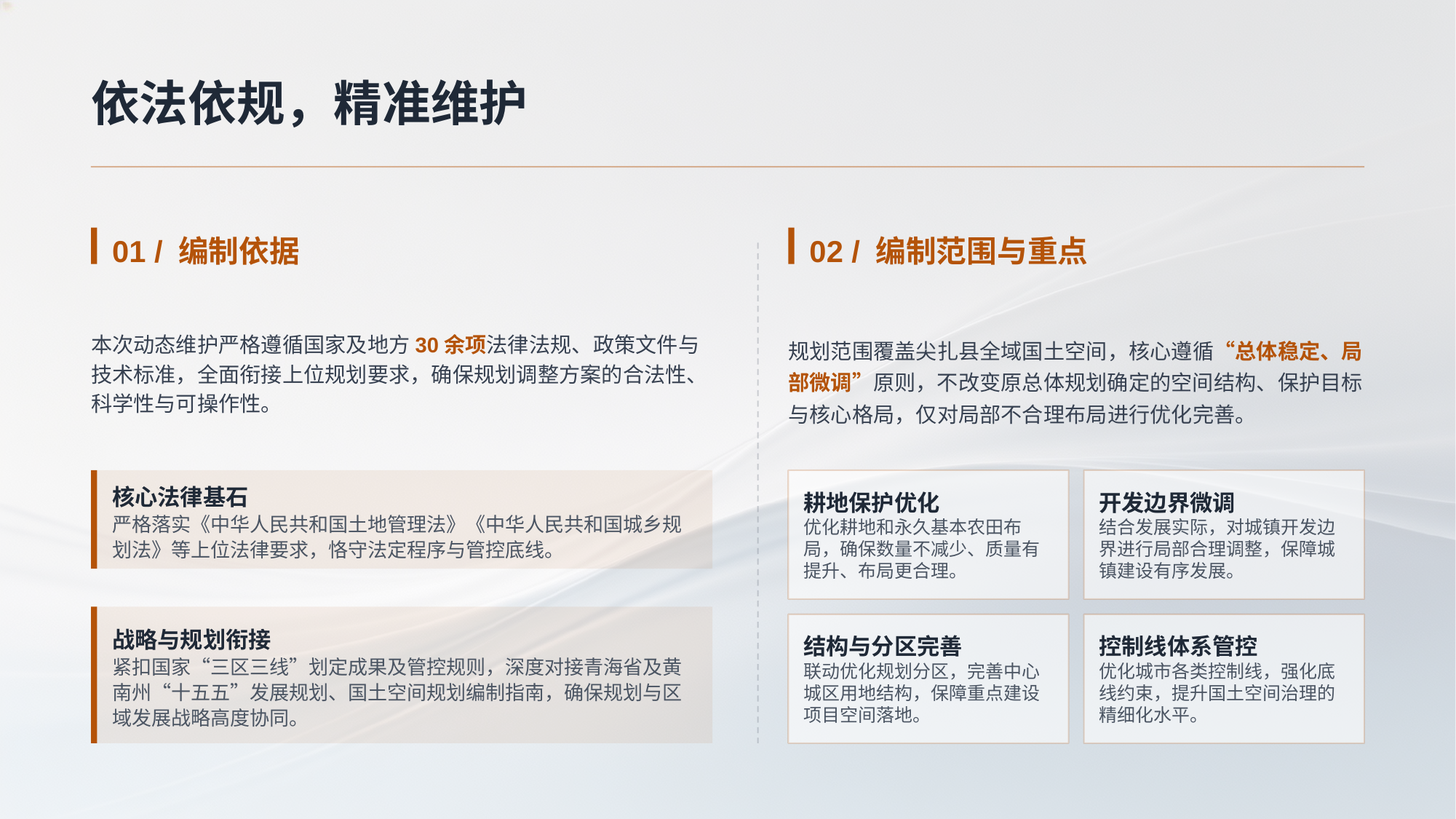

依法依规，精准维护
01 / 编制依据
02 / 编制范围与重点

本次动态维护严格遵循国家及地方30余项法律法规、政策文件与技术标准，全面衔接上位规划要求，确保规划调整方案的合法性、科学性与可操作性。
规划范围覆盖尖扎县全域国土空间，核心遵循“总体稳定、局部微调”原则，不改变原总体规划确定的空间结构、保护目标与核心格局，仅对局部不合理布局进行优化完善。

核心法律基石
严格落实《中华人民共和国土地管理法》《中华人民共和国城乡规划法》等上位法律要求，恪守法定程序与管控底线。
耕地保护优化
优化耕地和永久基本农田布局，确保数量不减少、质量有提升、布局更合理。
开发边界微调
结合发展实际，对城镇开发边界进行局部合理调整，保障城镇建设有序发展。

战略与规划衔接
紧扣国家“三区三线”划定成果及管控规则，深度对接青海省及黄南州“十五五”发展规划、国土空间规划编制指南，确保规划与区域发展战略高度协同。
结构与分区完善
联动优化规划分区，完善中心城区用地结构，保障重点建设项目空间落地。
控制线体系管控
优化城市各类控制线，强化底线约束，提升国土空间治理的精细化水平。